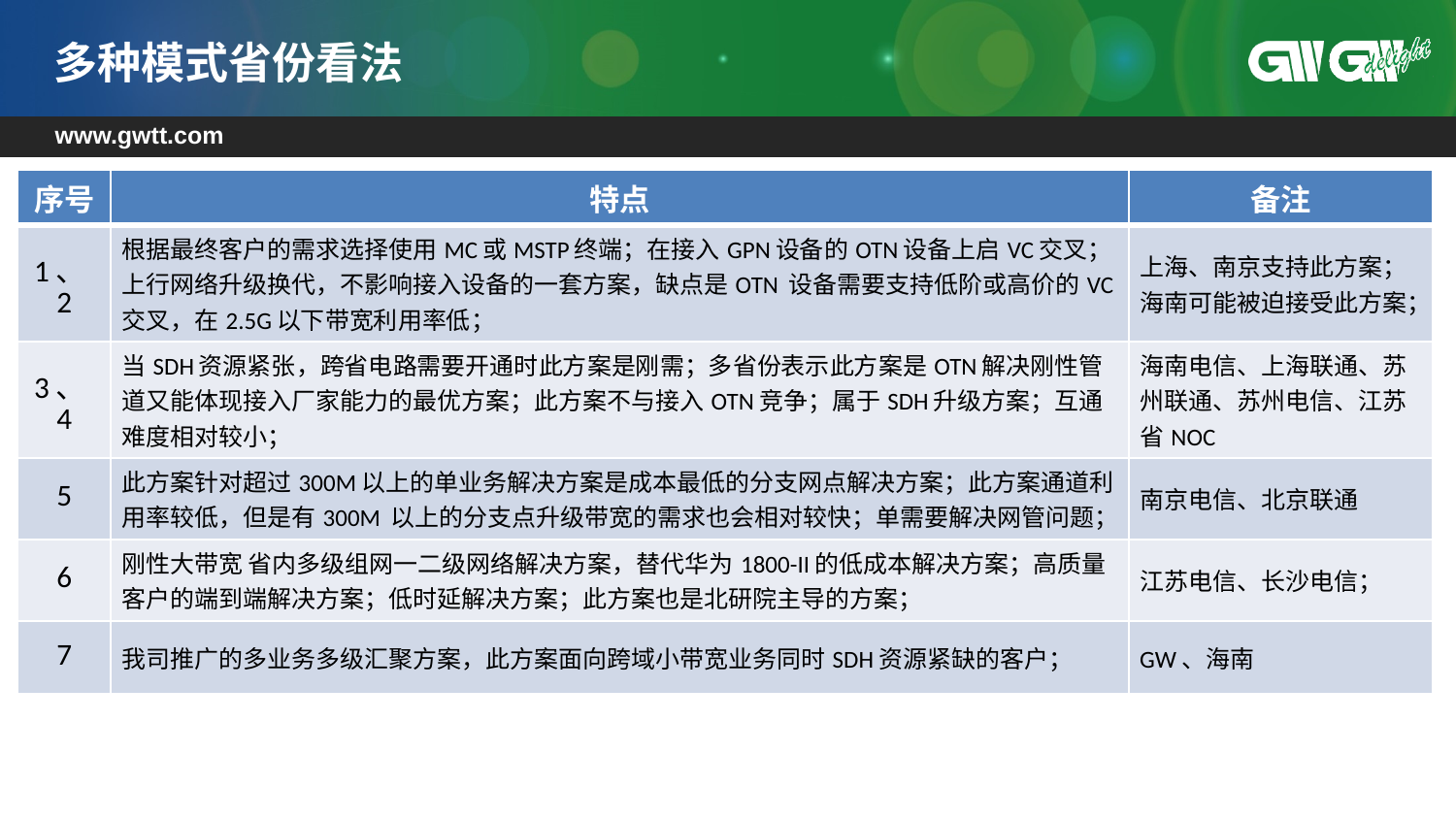

# 多种模式省份看法
| 序号 | 特点 | 备注 |
| --- | --- | --- |
| 1、2 | 根据最终客户的需求选择使用MC或MSTP终端；在接入GPN设备的OTN设备上启VC交叉；上行网络升级换代，不影响接入设备的一套方案，缺点是OTN 设备需要支持低阶或高价的VC交叉，在2.5G以下带宽利用率低； | 上海、南京支持此方案； 海南可能被迫接受此方案； |
| 3、4 | 当SDH资源紧张，跨省电路需要开通时此方案是刚需；多省份表示此方案是OTN解决刚性管道又能体现接入厂家能力的最优方案；此方案不与接入OTN竞争；属于SDH升级方案；互通难度相对较小； | 海南电信、上海联通、苏州联通、苏州电信、江苏省NOC |
| 5 | 此方案针对超过300M以上的单业务解决方案是成本最低的分支网点解决方案；此方案通道利用率较低，但是有300M 以上的分支点升级带宽的需求也会相对较快；单需要解决网管问题； | 南京电信、北京联通 |
| 6 | 刚性大带宽 省内多级组网一二级网络解决方案，替代华为1800-II的低成本解决方案；高质量客户的端到端解决方案；低时延解决方案；此方案也是北研院主导的方案； | 江苏电信、长沙电信； |
| 7 | 我司推广的多业务多级汇聚方案，此方案面向跨域小带宽业务同时SDH资源紧缺的客户； | GW、海南 |